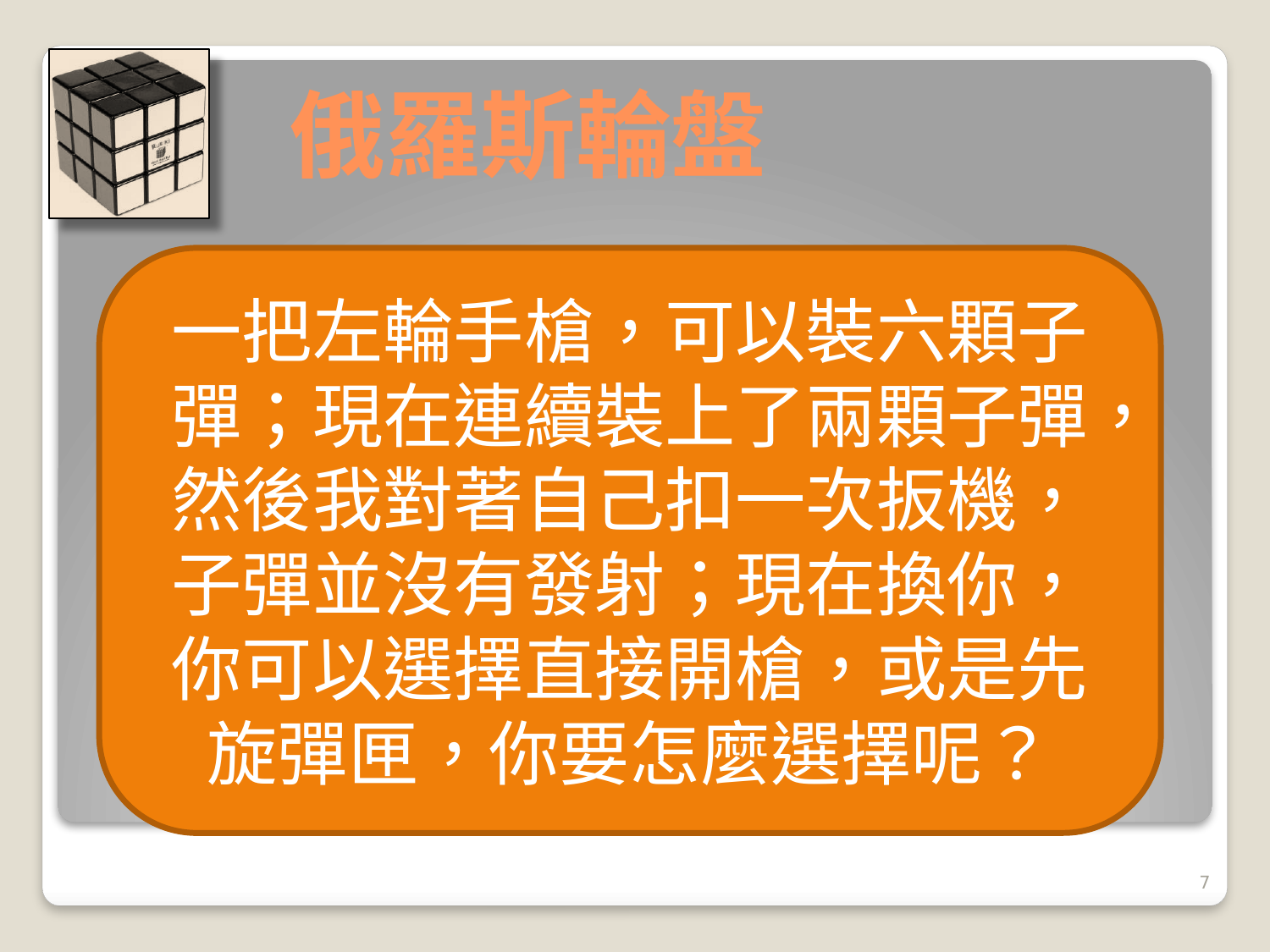

# 俄羅斯輪盤
一把左輪手槍，可以裝六顆子彈；現在連續裝上了兩顆子彈，然後我對著自己扣一次扳機，子彈並沒有發射；現在換你，你可以選擇直接開槍，或是先旋彈匣，你要怎麼選擇呢？
7